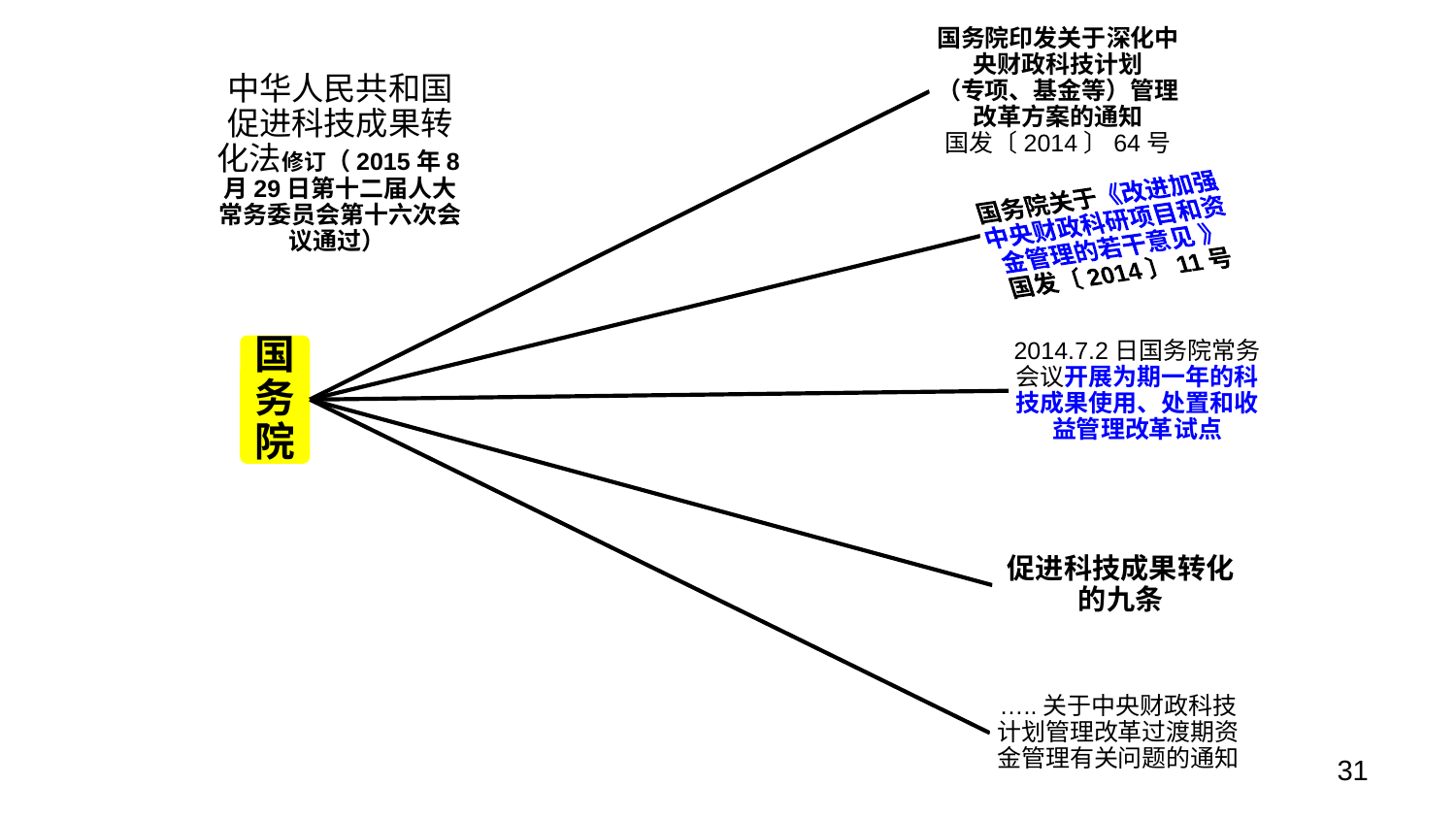

国务院

国务院印发关于深化中央财政科技计划
（专项、基金等）管理改革方案的通知
国发〔2014〕64号

国务院关于《改进加强中央财政科研项目和资金管理的若干意见 》国发〔2014〕11号

2014.7.2日国务院常务会议开展为期一年的科技成果使用、处置和收益管理改革试点

促进科技成果转化的九条

…..关于中央财政科技计划管理改革过渡期资金管理有关问题的通知
中华人民共和国促进科技成果转化法修订（2015年8月29日第十二届人大常务委员会第十六次会议通过）

31